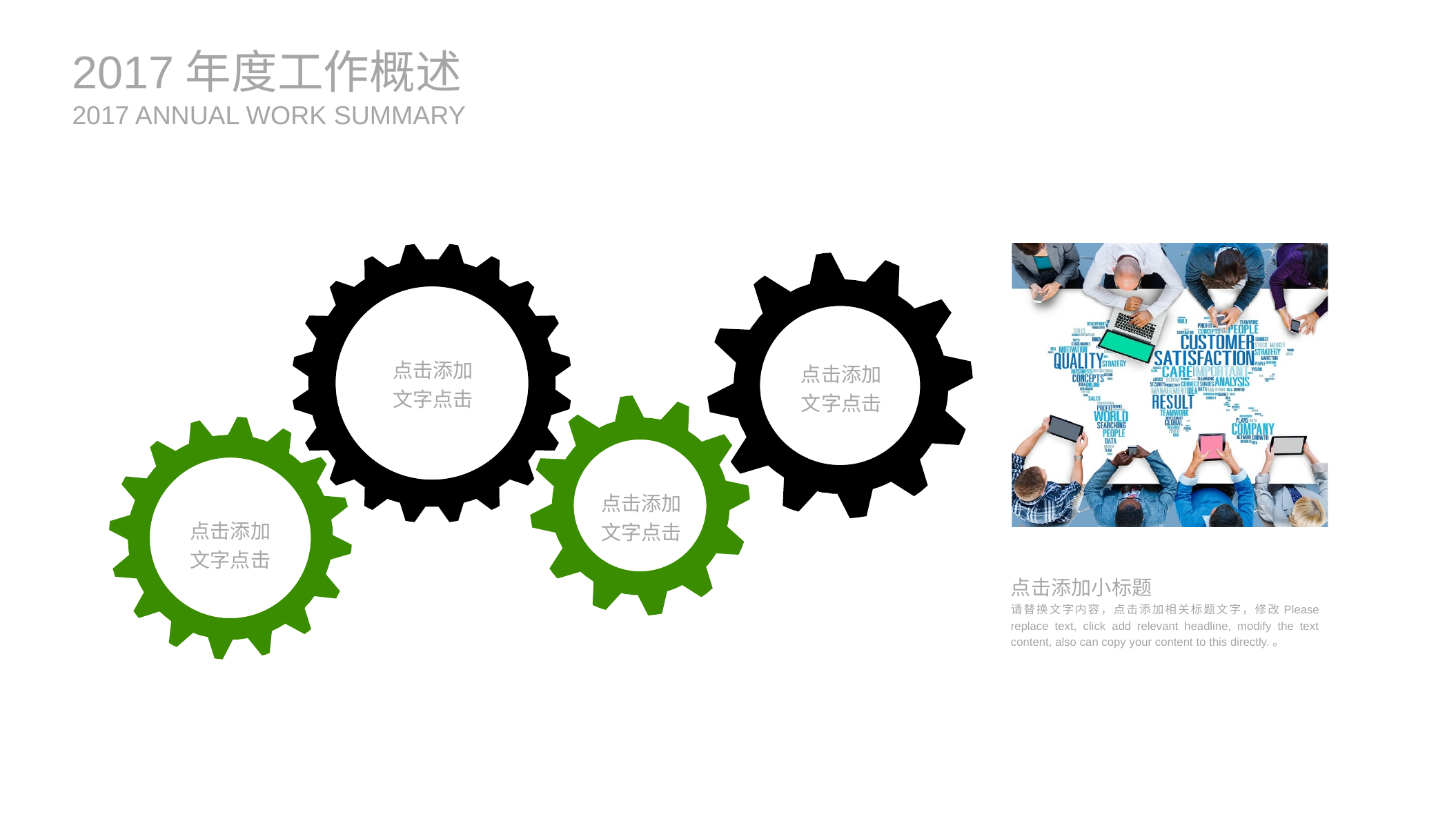

2017年度工作概述
2017 ANNUAL WORK SUMMARY

点击添加
文字点击
点击添加
文字点击

点击添加
文字点击
点击添加
文字点击
点击添加小标题
请替换文字内容，点击添加相关标题文字，修改Please replace text, click add relevant headline, modify the text content, also can copy your content to this directly.。